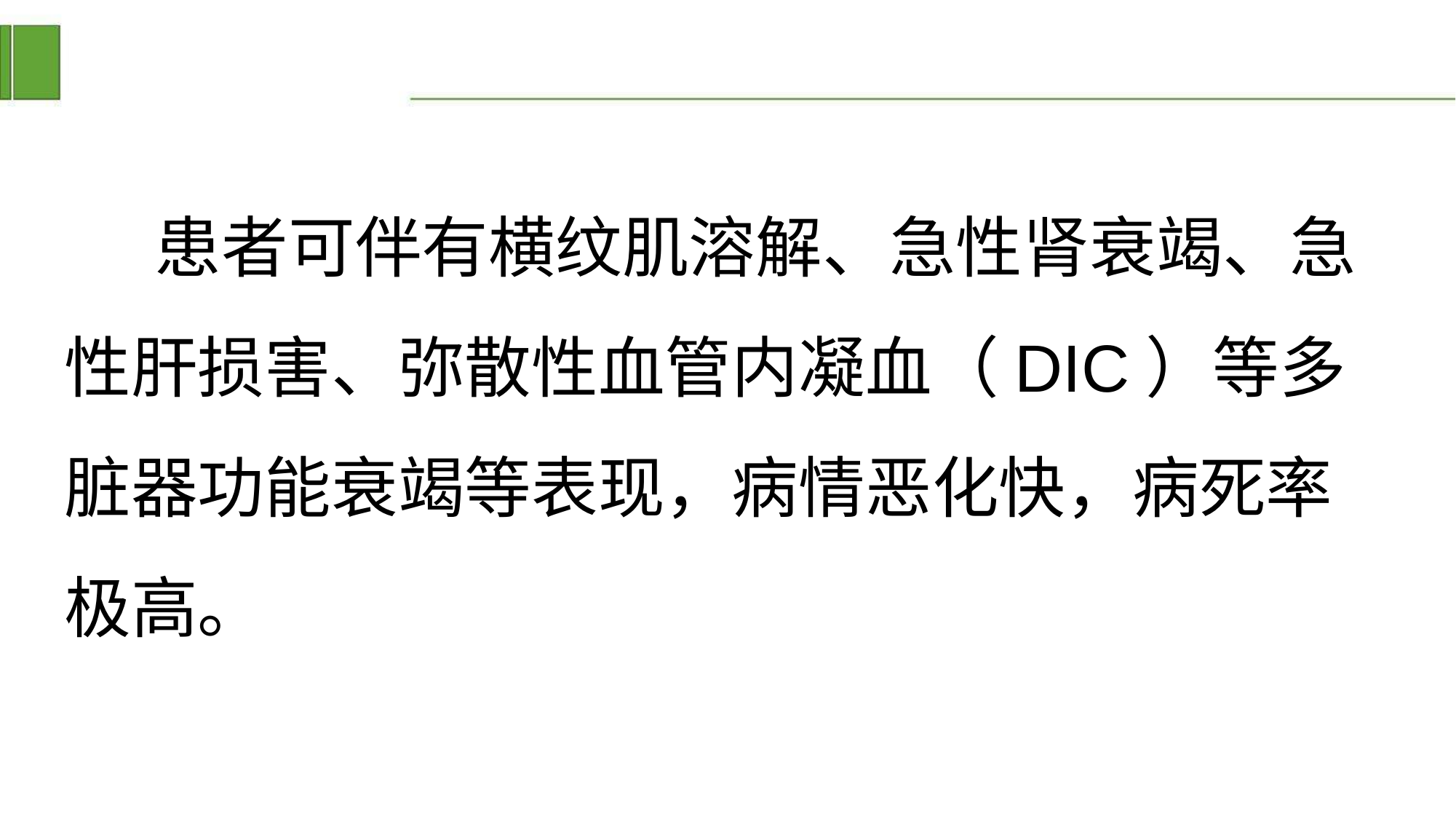

患者可伴有横纹肌溶解、急性肾衰竭、急性肝损害、弥散性血管内凝血（DIC）等多脏器功能衰竭等表现，病情恶化快，病死率极高。